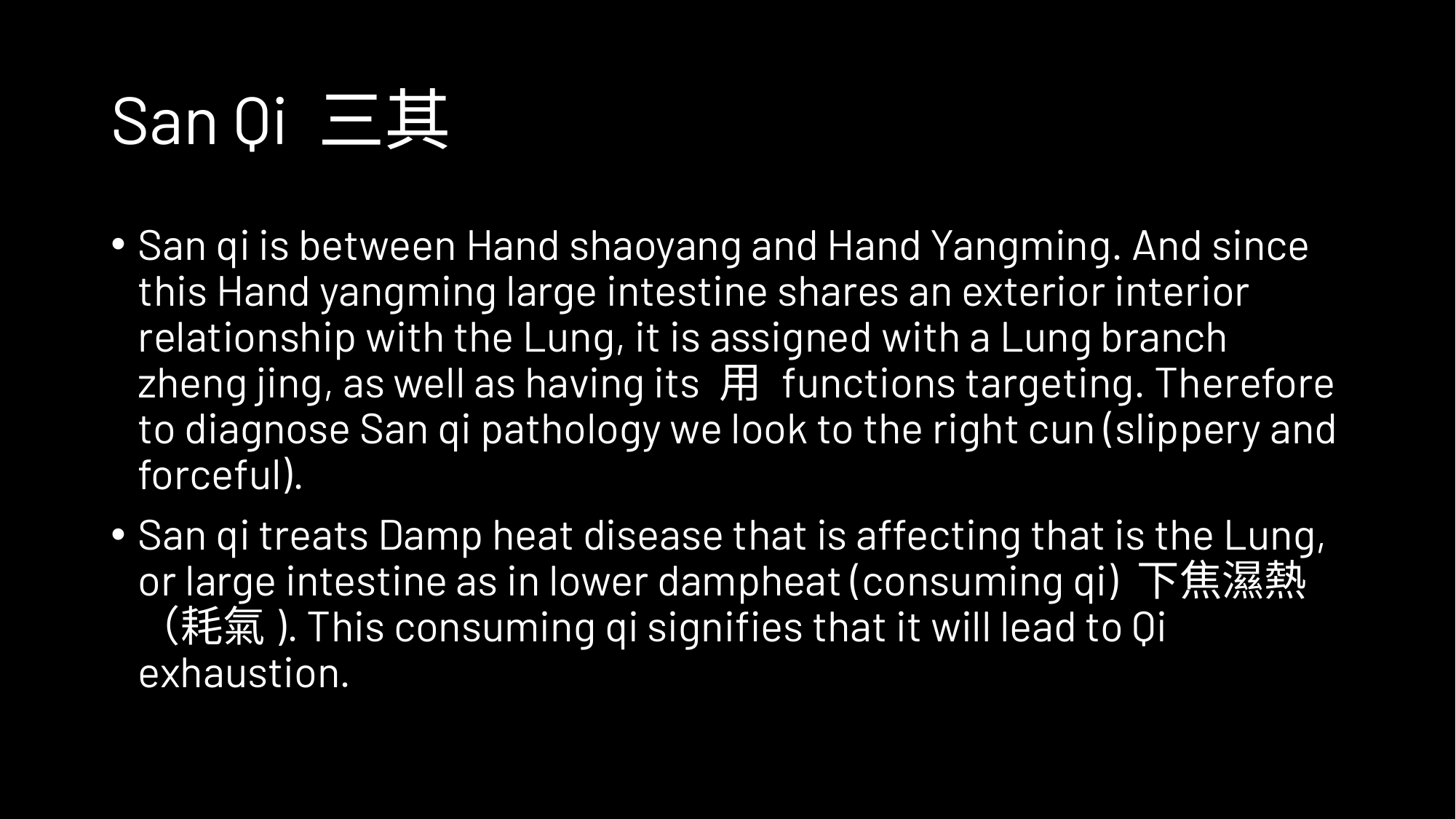

# San Qi 三其
San qi is between Hand shaoyang and Hand Yangming. And since this Hand yangming large intestine shares an exterior interior relationship with the Lung, it is assigned with a Lung branch zheng jing, as well as having its 用 functions targeting. Therefore to diagnose San qi pathology we look to the right cun (slippery and forceful).
San qi treats Damp heat disease that is affecting that is the Lung, or large intestine as in lower dampheat (consuming qi) 下焦濕熱（耗氣). This consuming qi signifies that it will lead to Qi exhaustion.